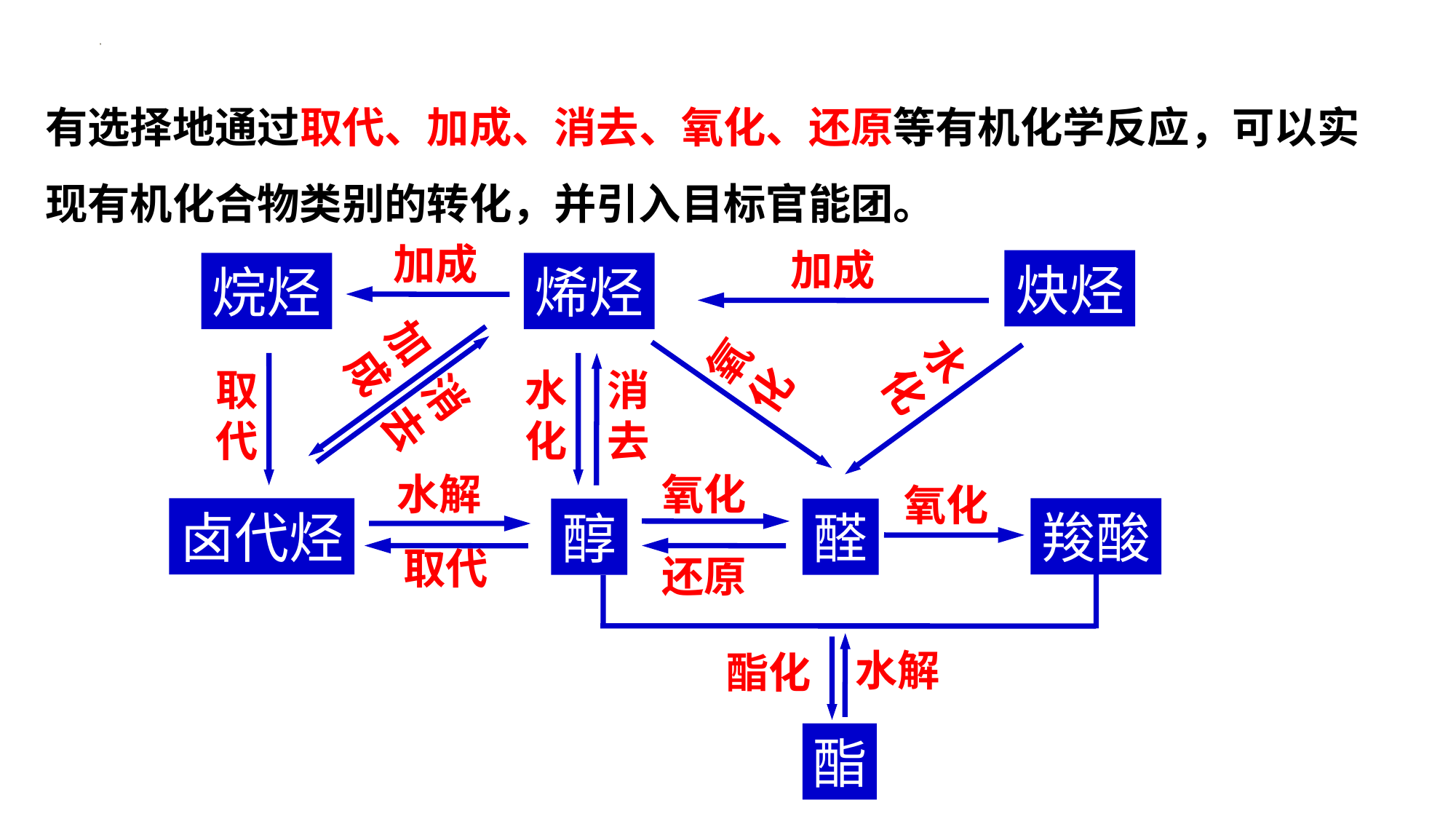

有选择地通过取代、加成、消去、氧化、还原等有机化学反应，可以实现有机化合物类别的转化，并引入目标官能团。
加成

加成

炔烃
烷烃
烯烃
加成

氧化

水化

取代

水化

消去

消去

水解

氧化

氧化

卤代烃
羧酸
醇
醛
取代

还原

水解

酯化

酯